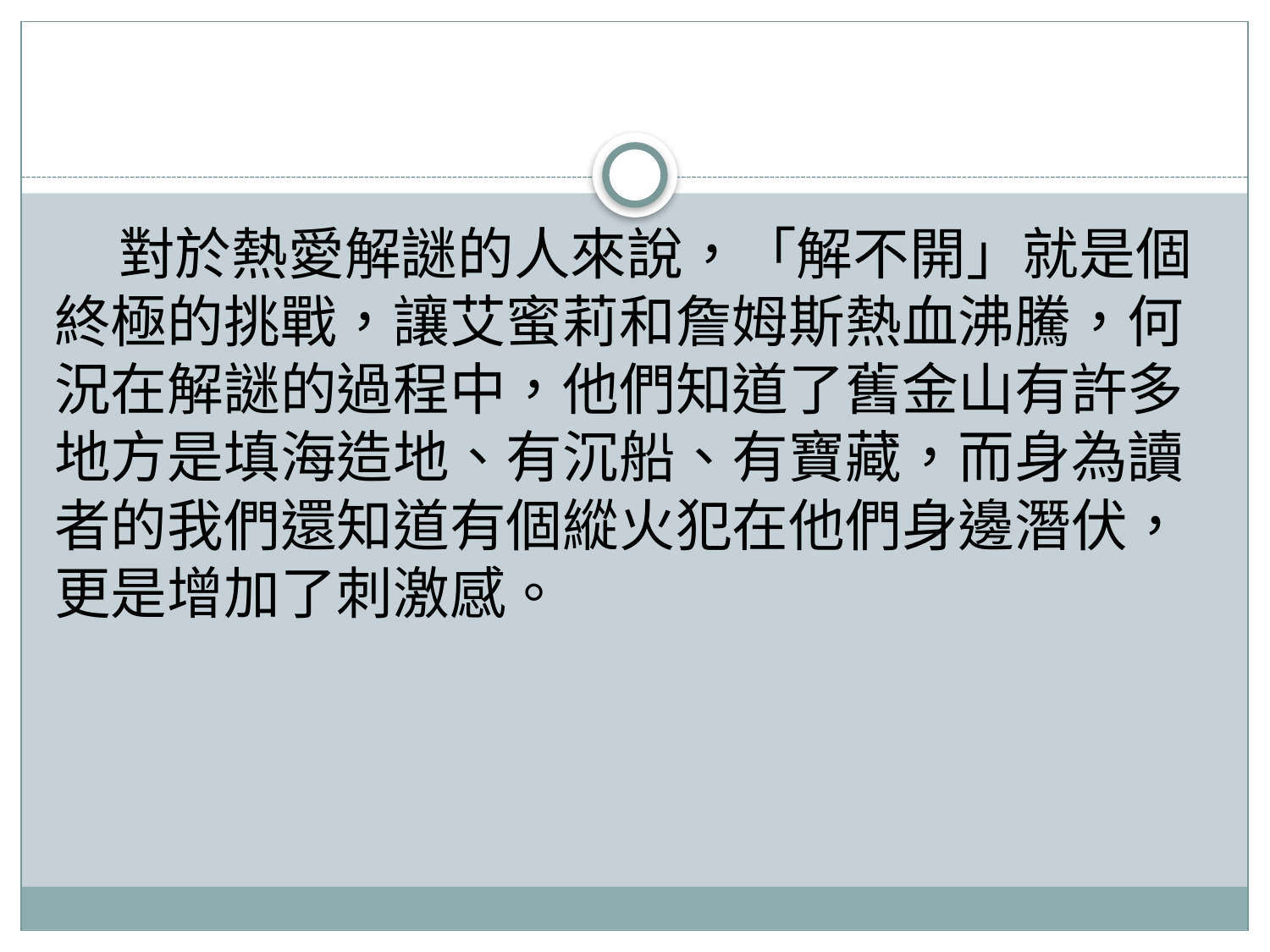

#
    對於熱愛解謎的人來說，「解不開」就是個終極的挑戰，讓艾蜜莉和詹姆斯熱血沸騰，何況在解謎的過程中，他們知道了舊金山有許多地方是填海造地、有沉船、有寶藏，而身為讀者的我們還知道有個縱火犯在他們身邊潛伏，更是增加了刺激感。